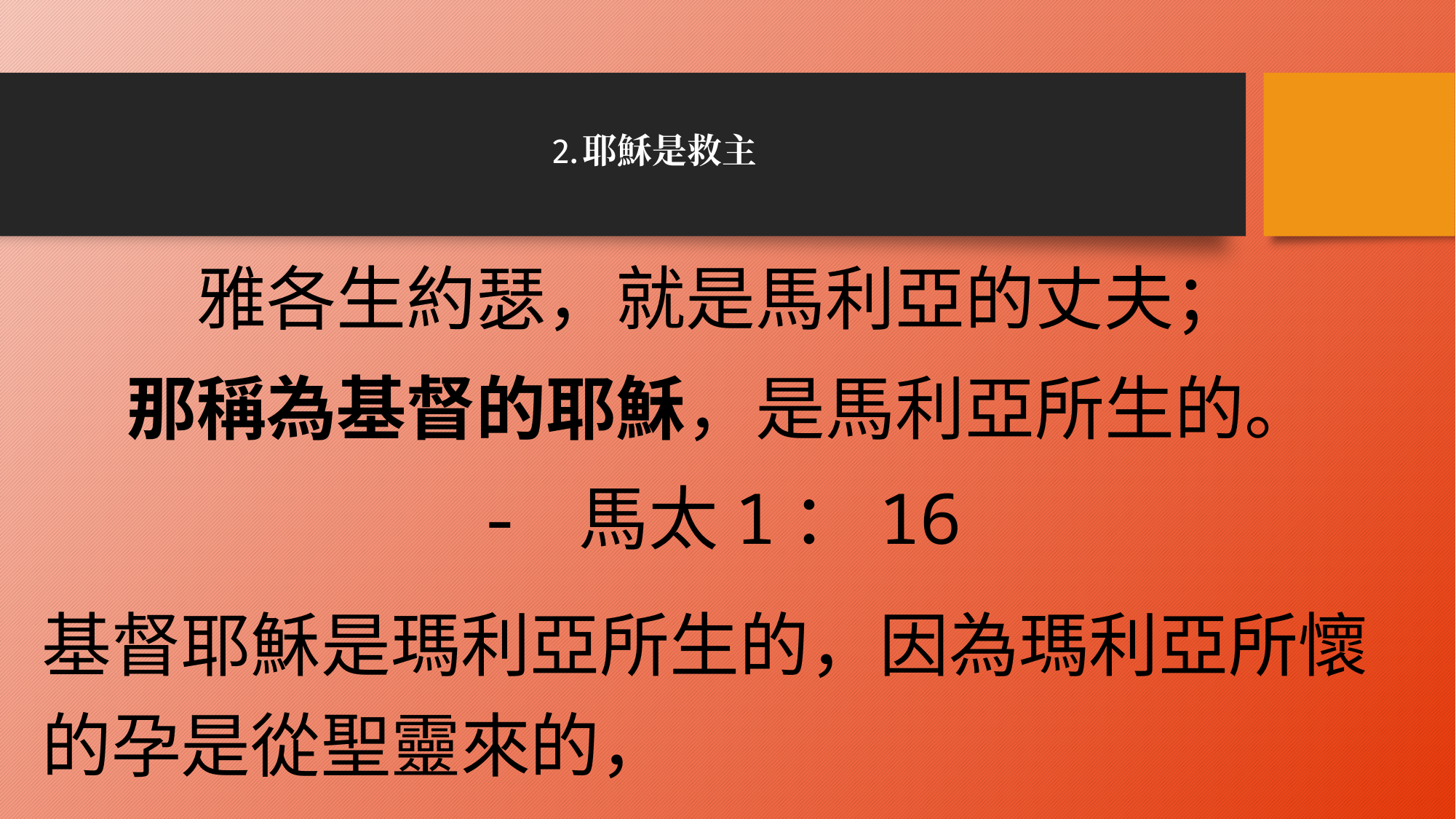

# 2.耶穌是救主
雅各生約瑟，就是馬利亞的丈夫；
那稱為基督的耶穌，是馬利亞所生的。
- 馬太1：16
基督耶穌是瑪利亞所生的，因為瑪利亞所懷的孕是從聖靈來的，